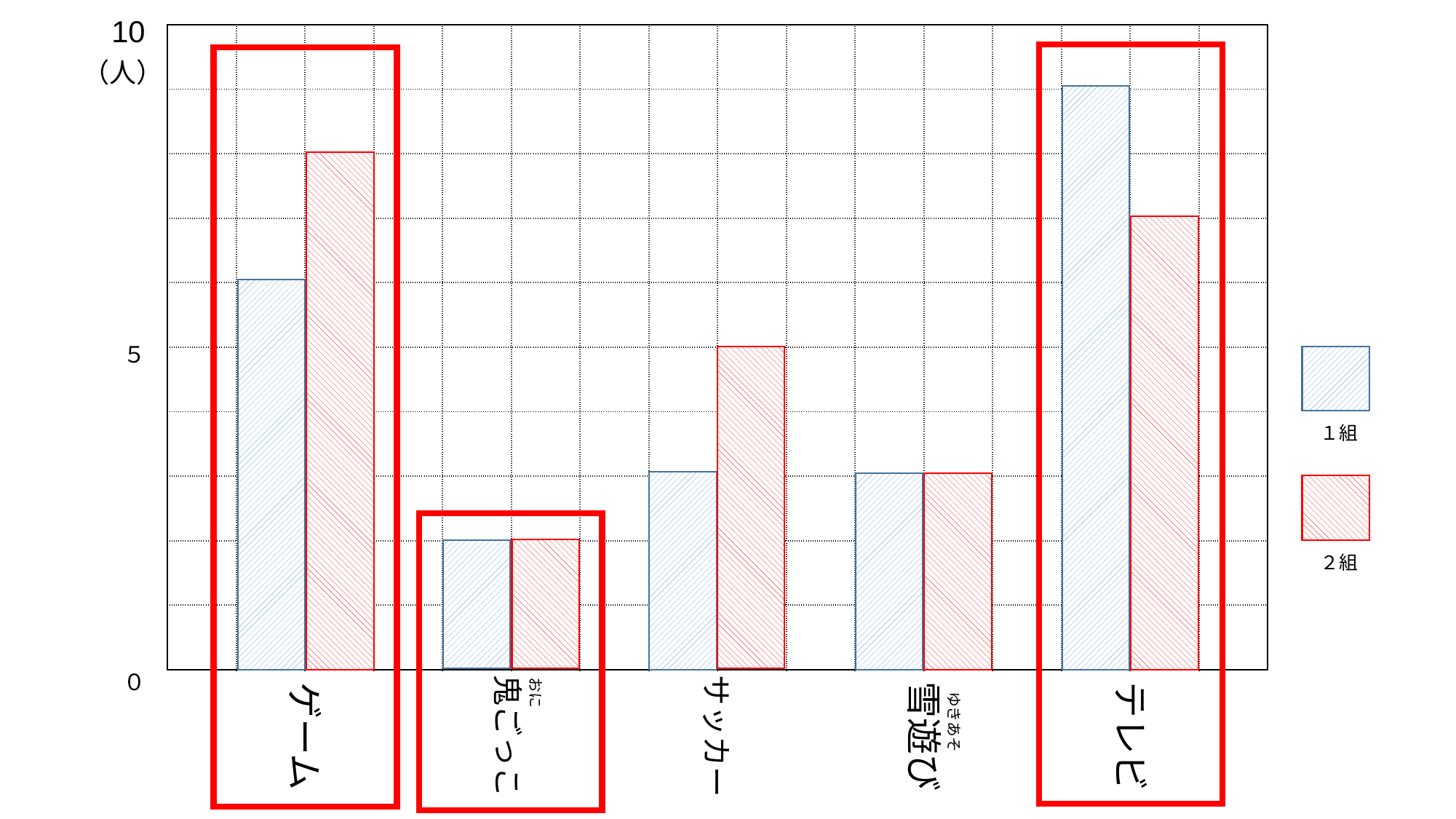

10
|  |  |  |  |  |  |  |  |  |  |  |  |  |  |  |  |
| --- | --- | --- | --- | --- | --- | --- | --- | --- | --- | --- | --- | --- | --- | --- | --- |
|  |  |  |  |  |  |  |  |  |  |  |  |  |  |  |  |
|  |  |  |  |  |  |  |  |  |  |  |  |  |  |  |  |
|  |  |  |  |  |  |  |  |  |  |  |  |  |  |  |  |
|  |  |  |  |  |  |  |  |  |  |  |  |  |  |  |  |
|  |  |  |  |  |  |  |  |  |  |  |  |  |  |  |  |
|  |  |  |  |  |  |  |  |  |  |  |  |  |  |  |  |
|  |  |  |  |  |  |  |  |  |  |  |  |  |  |  |  |
|  |  |  |  |  |  |  |  |  |  |  |  |  |  |  |  |
|  |  |  |  |  |  |  |  |  |  |  |  |  |  |  |  |
（人）

　５

　１組

　２組

　０
ゲーム
鬼ごっこ
サッカー
雪遊び
テレビ
　おに
　ゆきあそ